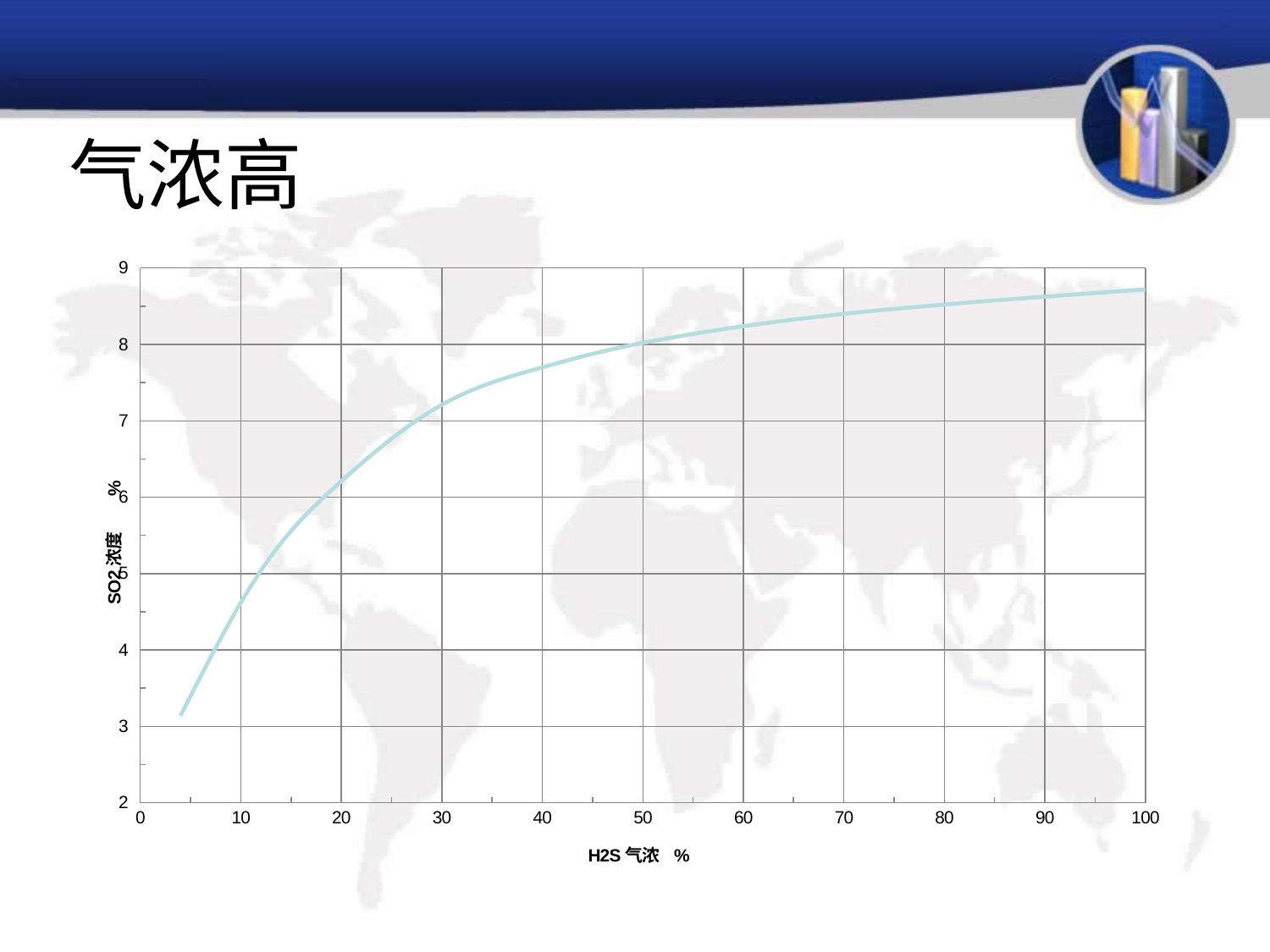

# 气浓高

### Chart

| Category | SO2浓度 % |
|---|---|